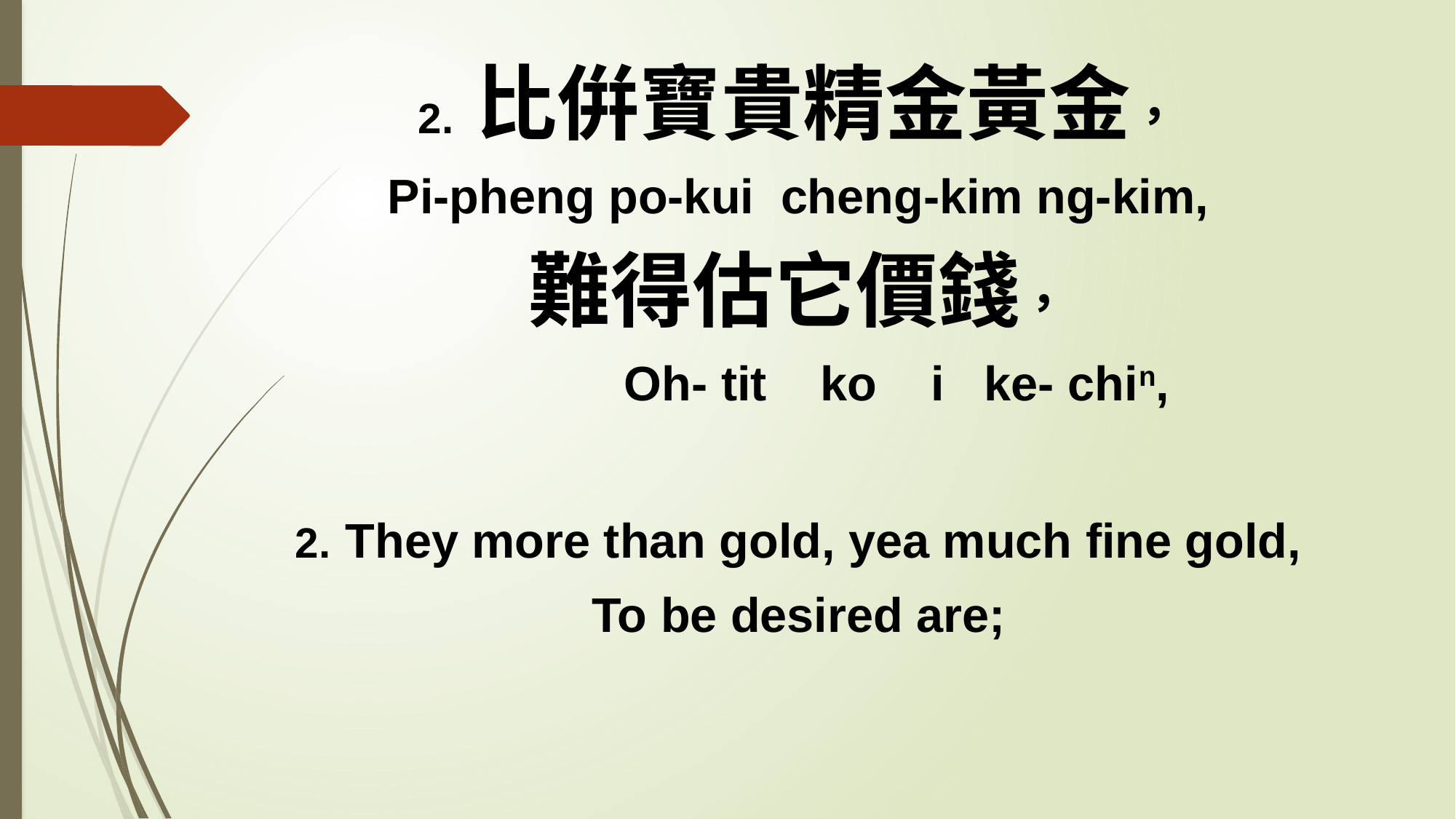

2. 比倂寶貴精金黃金，
Pi-pheng po-kui  cheng-kim ng-kim,
難得估它價錢，
                            Oh- tit    ko    i   ke- chin,

2. They more than gold, yea much fine gold,
To be desired are;